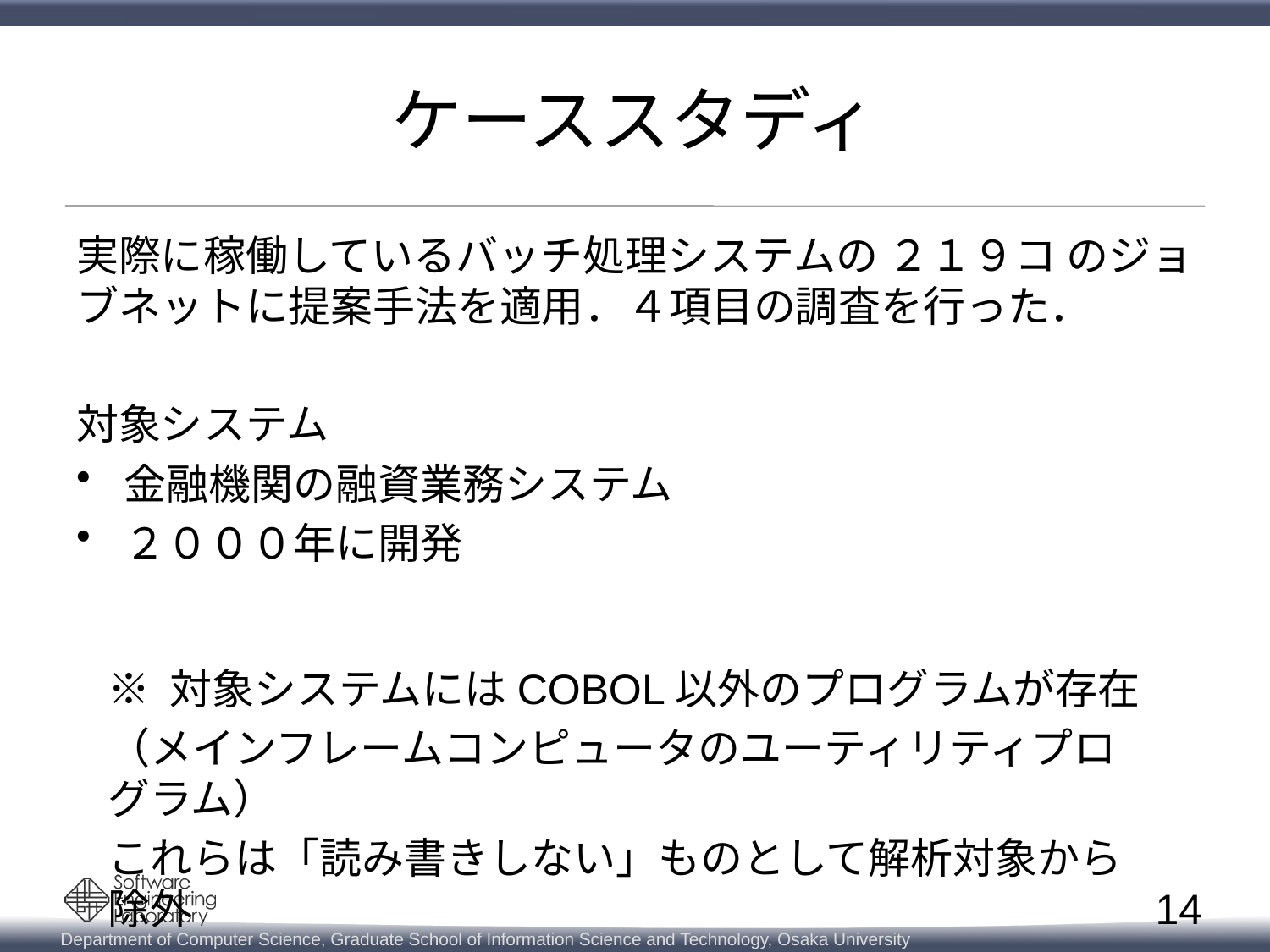

# ケーススタディ
実際に稼働しているバッチ処理システムの ２１９コ のジョブネットに提案手法を適用．４項目の調査を行った．

対象システム
金融機関の融資業務システム
２０００年に開発
※ 対象システムにはCOBOL以外のプログラムが存在
（メインフレームコンピュータのユーティリティプログラム）
これらは「読み書きしない」ものとして解析対象から除外
14